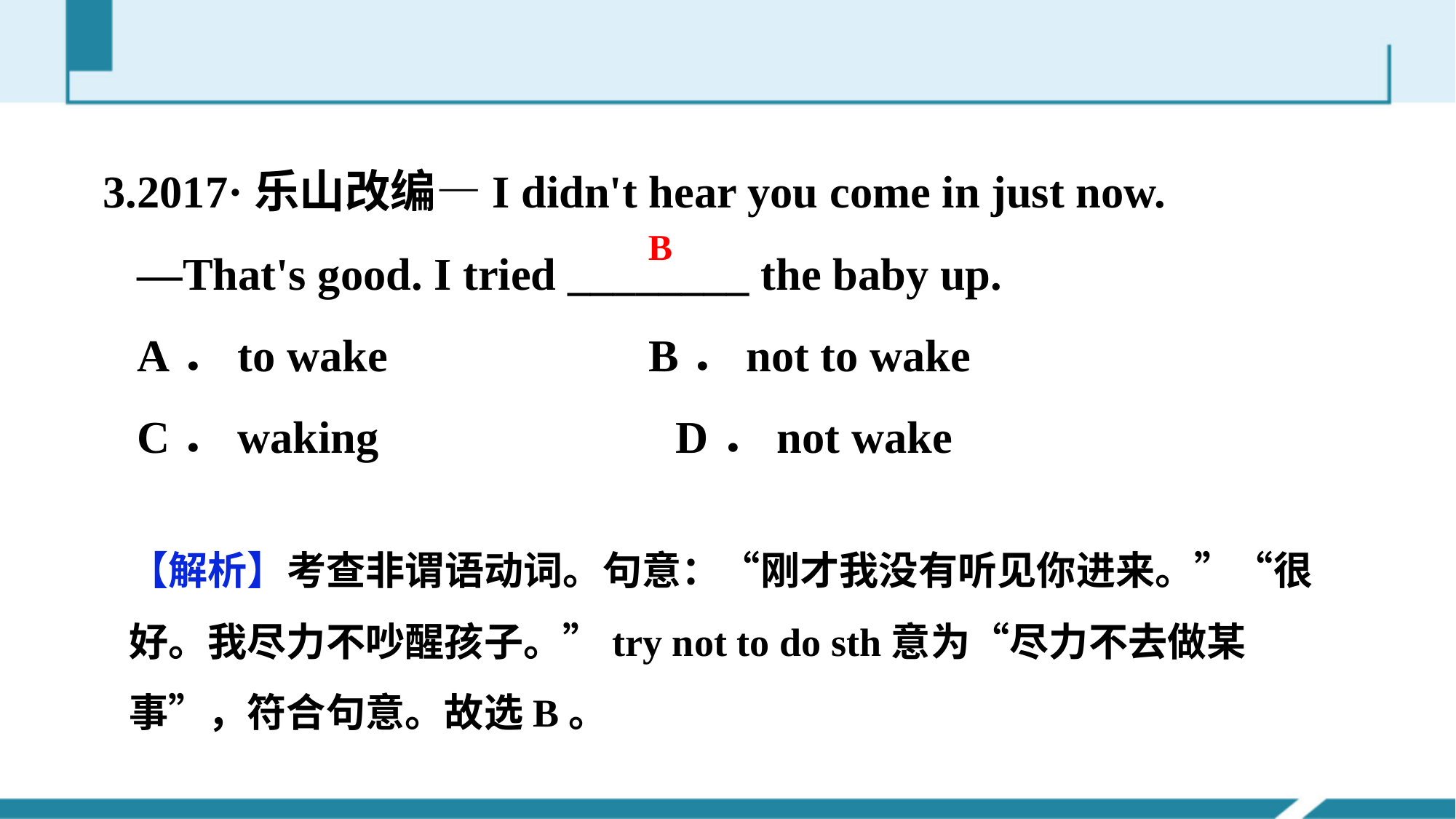

3.2017·乐山改编—I didn't hear you come in just now.
   —That's good. I tried ________ the baby up.
   A．to wake 			B．not to wake
   C．waking                          D．not wake

B
【解析】考查非谓语动词。句意：“刚才我没有听见你进来。”“很好。我尽力不吵醒孩子。”try not to do sth意为“尽力不去做某事”，符合句意。故选B。